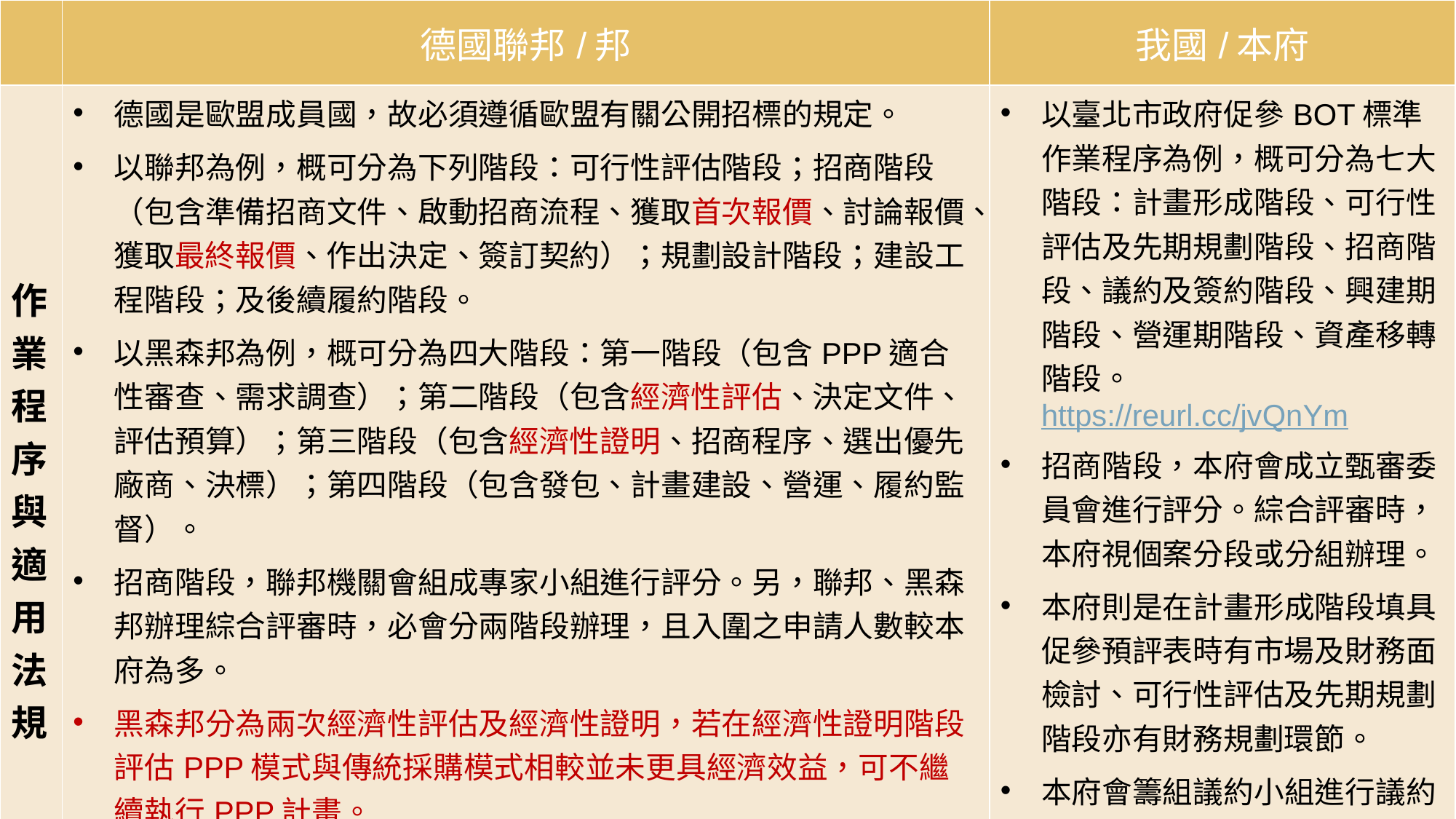

|  | 德國聯邦/邦 | 我國/本府 |
| --- | --- | --- |
| 作業程序與適用法規 | 德國是歐盟成員國，故必須遵循歐盟有關公開招標的規定。 以聯邦為例，概可分為下列階段：可行性評估階段；招商階段（包含準備招商文件、啟動招商流程、獲取首次報價、討論報價、獲取最終報價、作出決定、簽訂契約）；規劃設計階段；建設工程階段；及後續履約階段。 以黑森邦為例，概可分為四大階段：第一階段（包含PPP適合性審查、需求調查）；第二階段（包含經濟性評估、決定文件、評估預算）；第三階段（包含經濟性證明、招商程序、選出優先廠商、決標）；第四階段（包含發包、計畫建設、營運、履約監督）。 招商階段，聯邦機關會組成專家小組進行評分。另，聯邦、黑森邦辦理綜合評審時，必會分兩階段辦理，且入圍之申請人數較本府為多。 黑森邦分為兩次經濟性評估及經濟性證明，若在經濟性證明階段評估PPP模式與傳統採購模式相較並未更具經濟效益，可不繼續執行PPP計畫。 議約階段，以黑森邦為例，各該契約約款實質上是否應予採納，會經由一個外部的專家委員會作出決定。 | 以臺北市政府促參BOT標準作業程序為例，概可分為七大階段：計畫形成階段、可行性評估及先期規劃階段、招商階段、議約及簽約階段、興建期階段、營運期階段、資產移轉階段。 https://reurl.cc/jvQnYm 招商階段，本府會成立甄審委員會進行評分。綜合評審時，本府視個案分段或分組辦理。 本府則是在計畫形成階段填具促參預評表時有市場及財務面檢討、可行性評估及先期規劃階段亦有財務規劃環節。 本府會籌組議約小組進行議約程序。 |